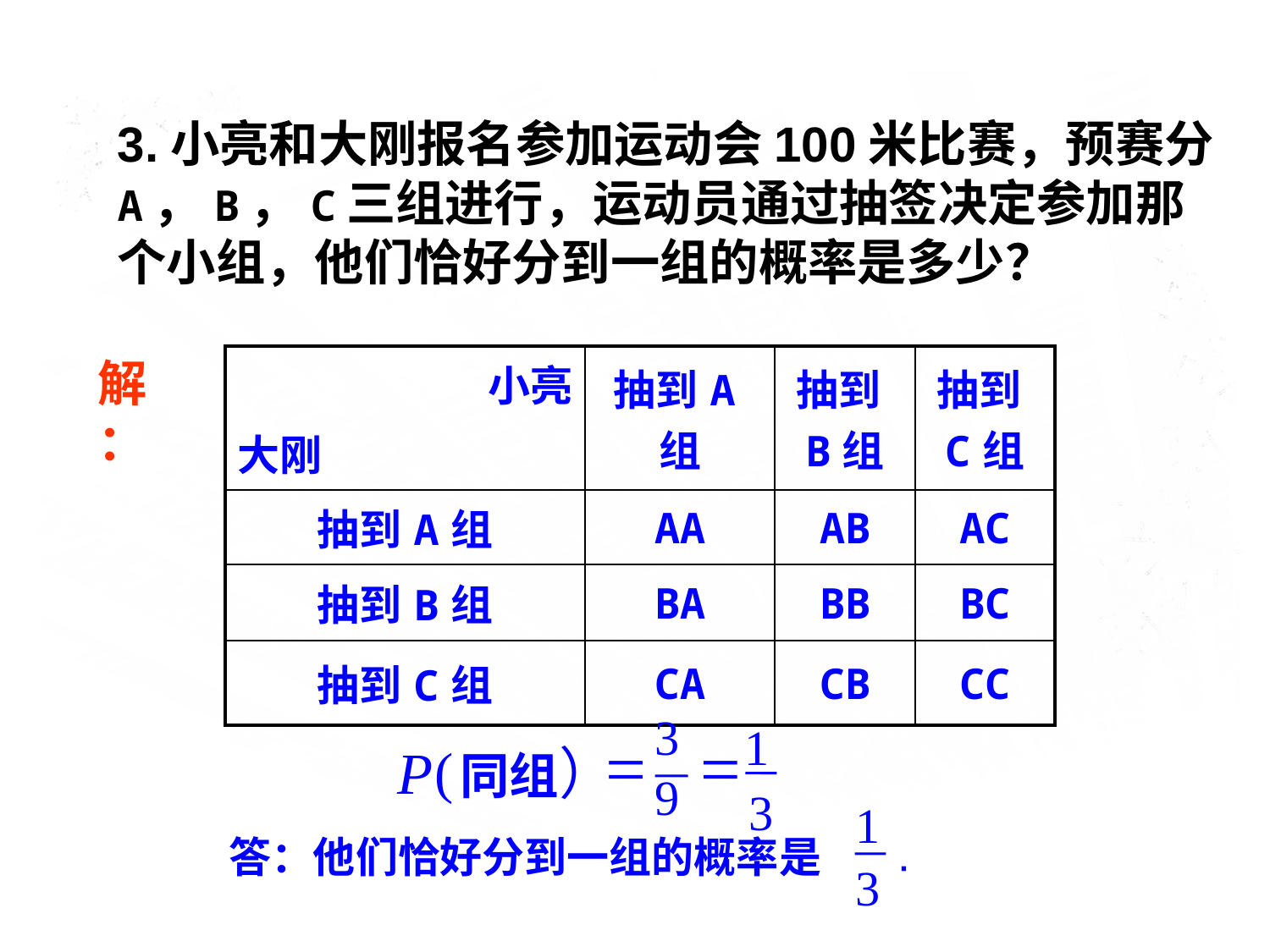

3.小亮和大刚报名参加运动会100米比赛，预赛分A，B，C三组进行，运动员通过抽签决定参加那个小组，他们恰好分到一组的概率是多少？
解：
| 小亮 大刚 | 抽到A组 | 抽到B组 | 抽到C组 |
| --- | --- | --- | --- |
| 抽到A组 | AA | AB | AC |
| 抽到B组 | BA | BB | BC |
| 抽到C组 | CA | CB | CC |

3
1
=
=
P
(
同组）
9

3
1
答：他们恰好分到一组的概率是
·

3